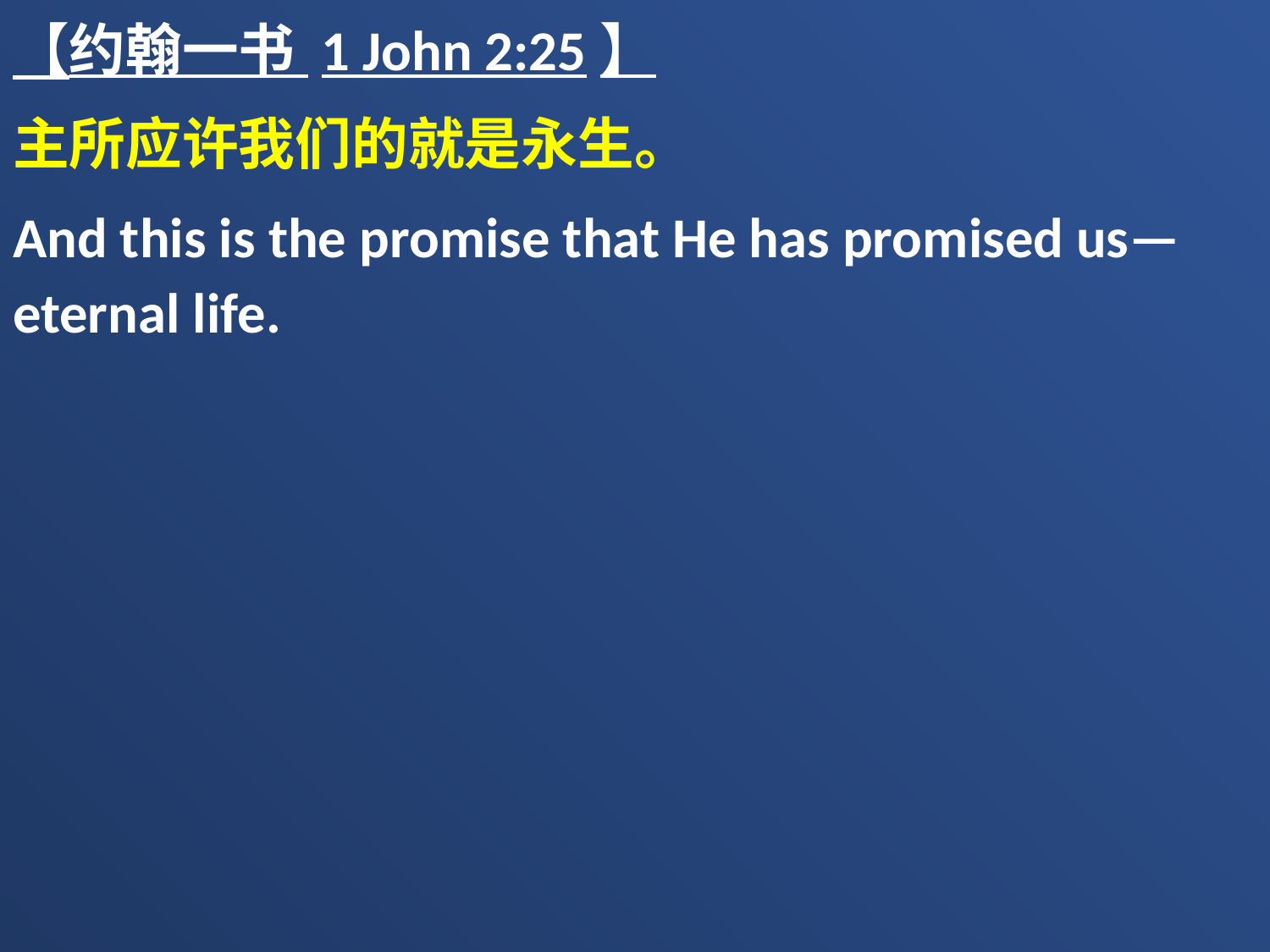

【约翰一书 1 John 2:25】
主所应许我们的就是永生。
And this is the promise that He has promised us—eternal life.